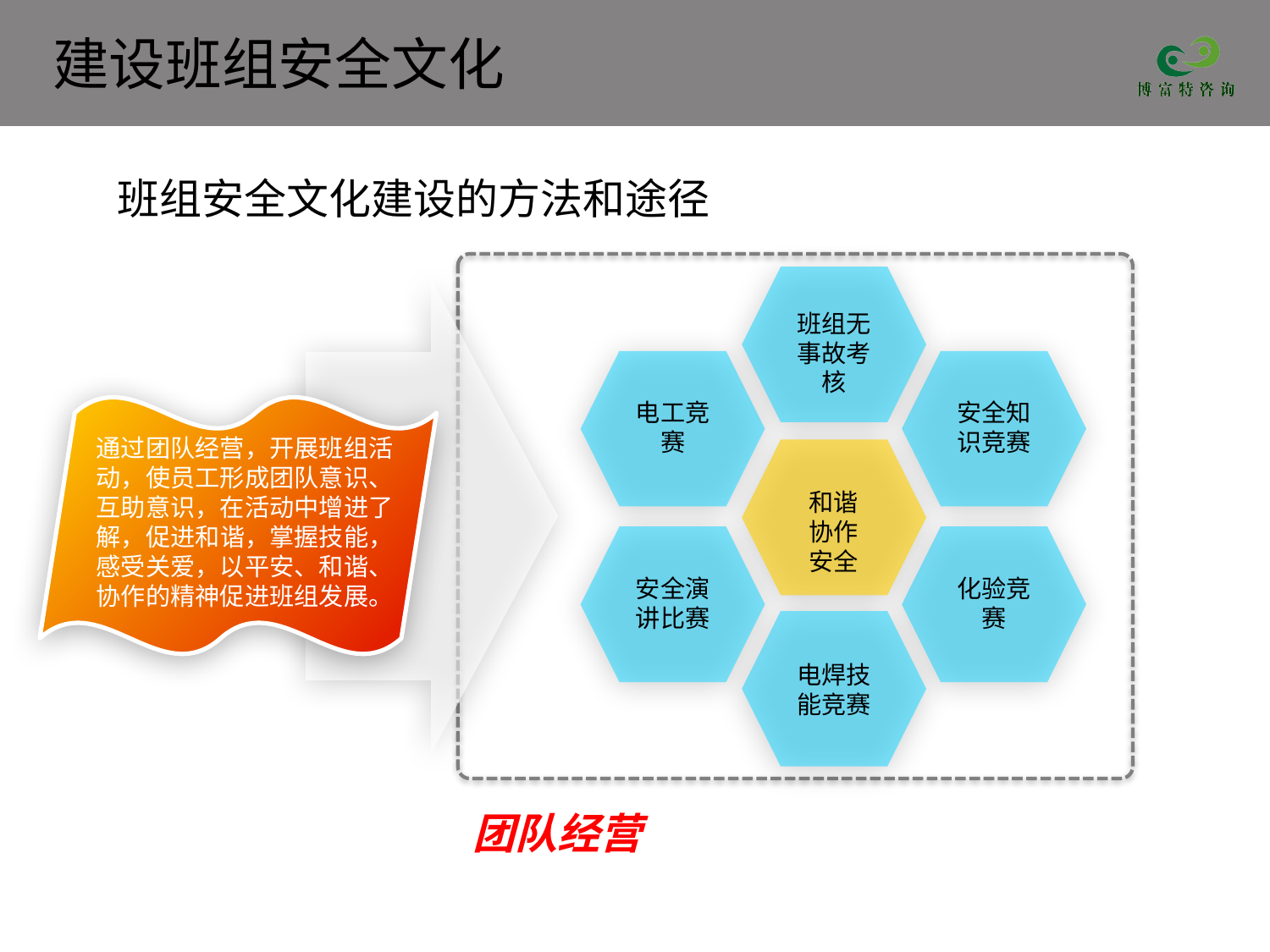

班组安全文化建设的方法和途径

班组无事故考核

电工竞赛
安全知识竞赛

通过团队经营，开展班组活动，使员工形成团队意识、互助意识，在活动中增进了解，促进和谐，掌握技能，感受关爱，以平安、和谐、协作的精神促进班组发展。

和谐
协作
安全

安全演讲比赛
化验竞赛

电焊技能竞赛
团队经营